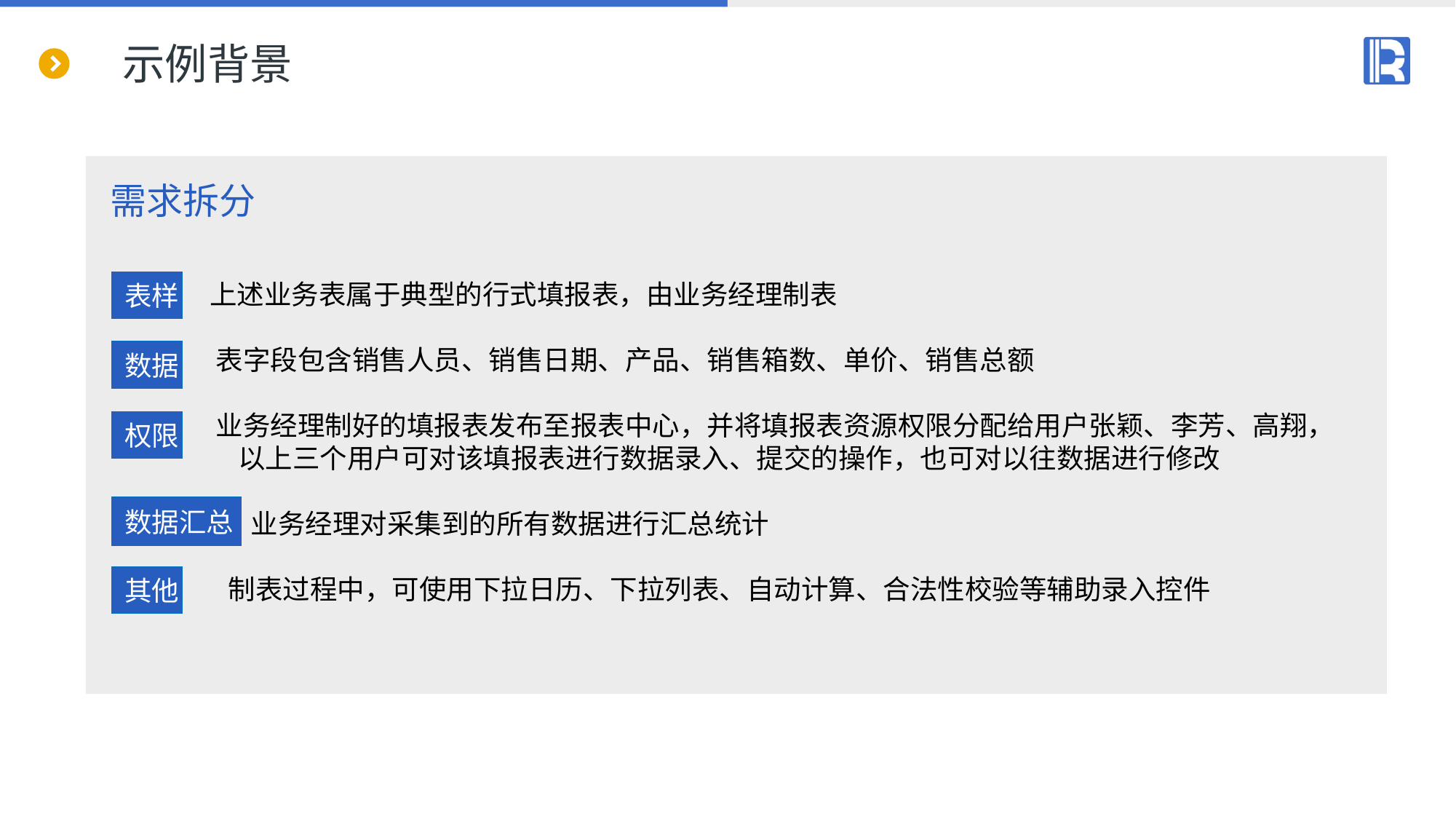

示例背景

需求拆分
               上述业务表属于典型的行式填报表，由业务经理制表

                表字段包含销售人员、销售日期、产品、销售箱数、单价、销售总额

                业务经理制好的填报表发布至报表中心，并将填报表资源权限分配给用户张颖、李芳、高翔，	   以上三个用户可对该填报表进行数据录入、提交的操作，也可对以往数据进行修改

	    业务经理对采集到的所有数据进行汇总统计

                  制表过程中，可使用下拉日历、下拉列表、自动计算、合法性校验等辅助录入控件
 表样
 数据
 权限
 数据汇总
 其他